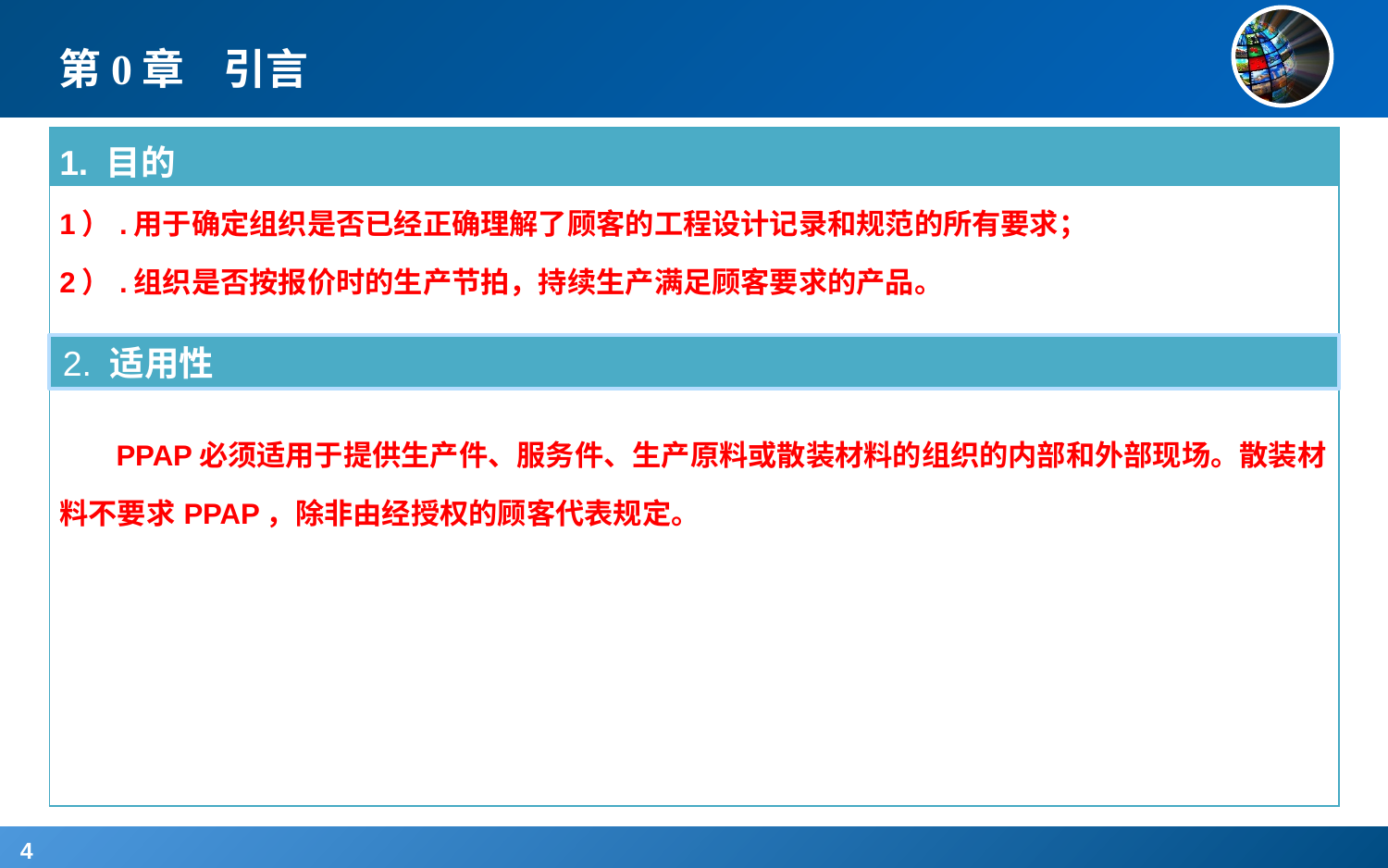

# 第0章    引言
| 1. 目的 |
| --- |
| 1）.用于确定组织是否已经正确理解了顾客的工程设计记录和规范的所有要求； 2）.组织是否按报价时的生产节拍，持续生产满足顾客要求的产品。 PPAP必须适用于提供生产件、服务件、生产原料或散装材料的组织的内部和外部现场。散装材料不要求PPAP，除非由经授权的顾客代表规定。 |
2. 适用性